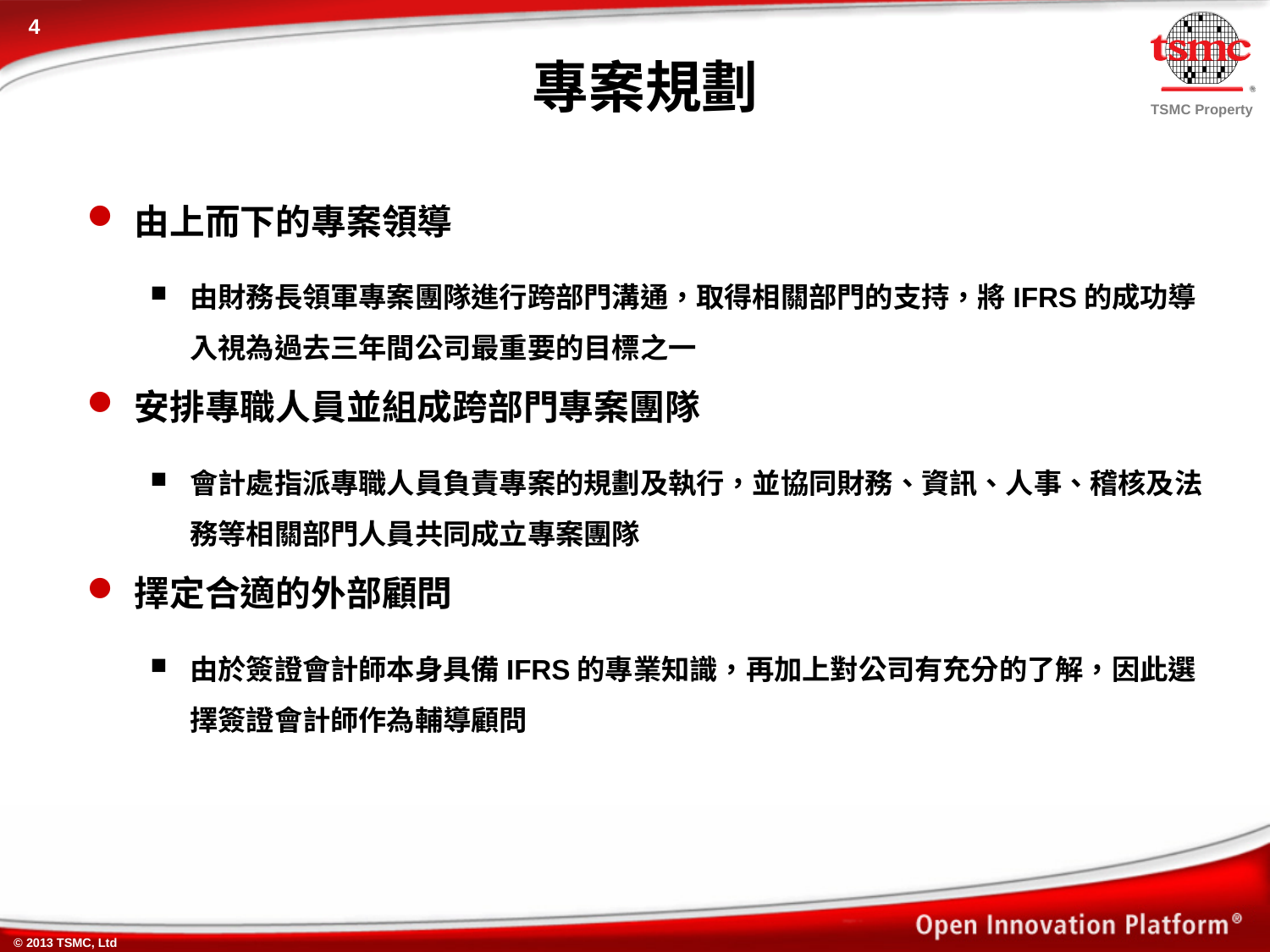

# 專案規劃
由上而下的專案領導
由財務長領軍專案團隊進行跨部門溝通，取得相關部門的支持，將IFRS的成功導入視為過去三年間公司最重要的目標之一
安排專職人員並組成跨部門專案團隊
會計處指派專職人員負責專案的規劃及執行，並協同財務、資訊、人事、稽核及法務等相關部門人員共同成立專案團隊
擇定合適的外部顧問
由於簽證會計師本身具備IFRS的專業知識，再加上對公司有充分的了解，因此選擇簽證會計師作為輔導顧問